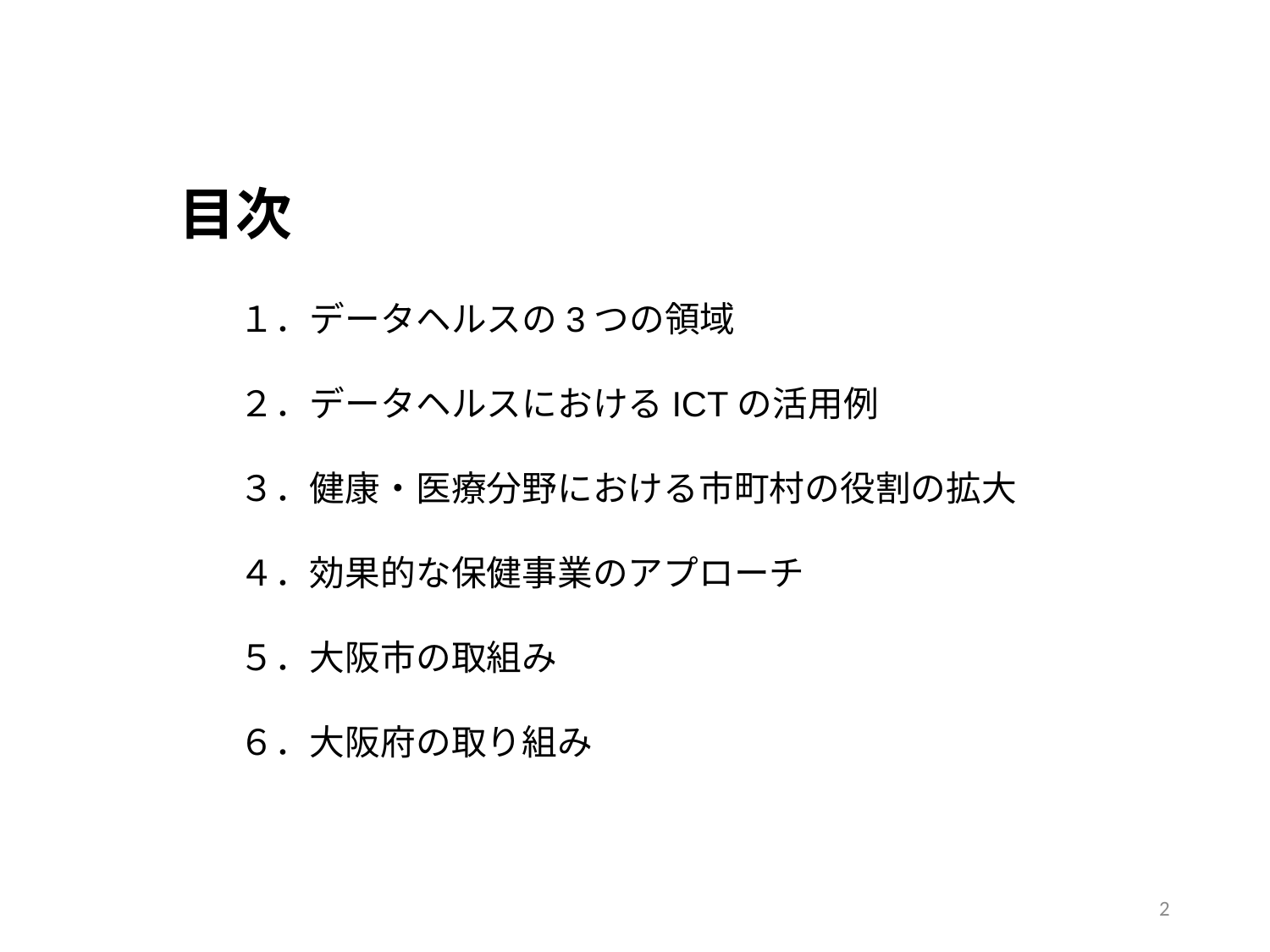

目次
１．データヘルスの3つの領域

２．データヘルスにおけるICTの活用例

３．健康・医療分野における市町村の役割の拡大

４．効果的な保健事業のアプローチ

５．大阪市の取組み

６．大阪府の取り組み
2